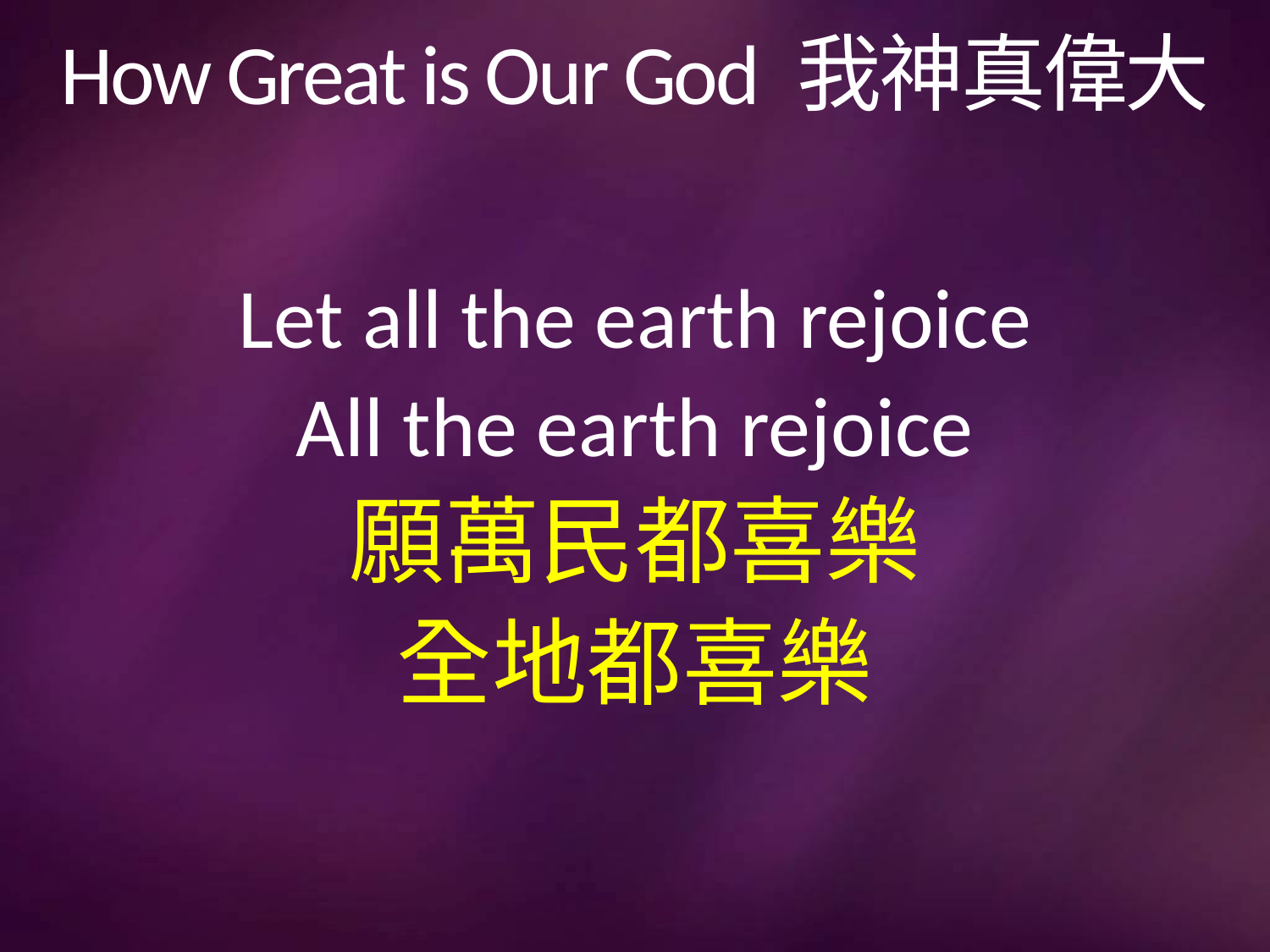

# How Great is Our God 我神真偉大
Let all the earth rejoice
All the earth rejoice
願萬民都喜樂
全地都喜樂